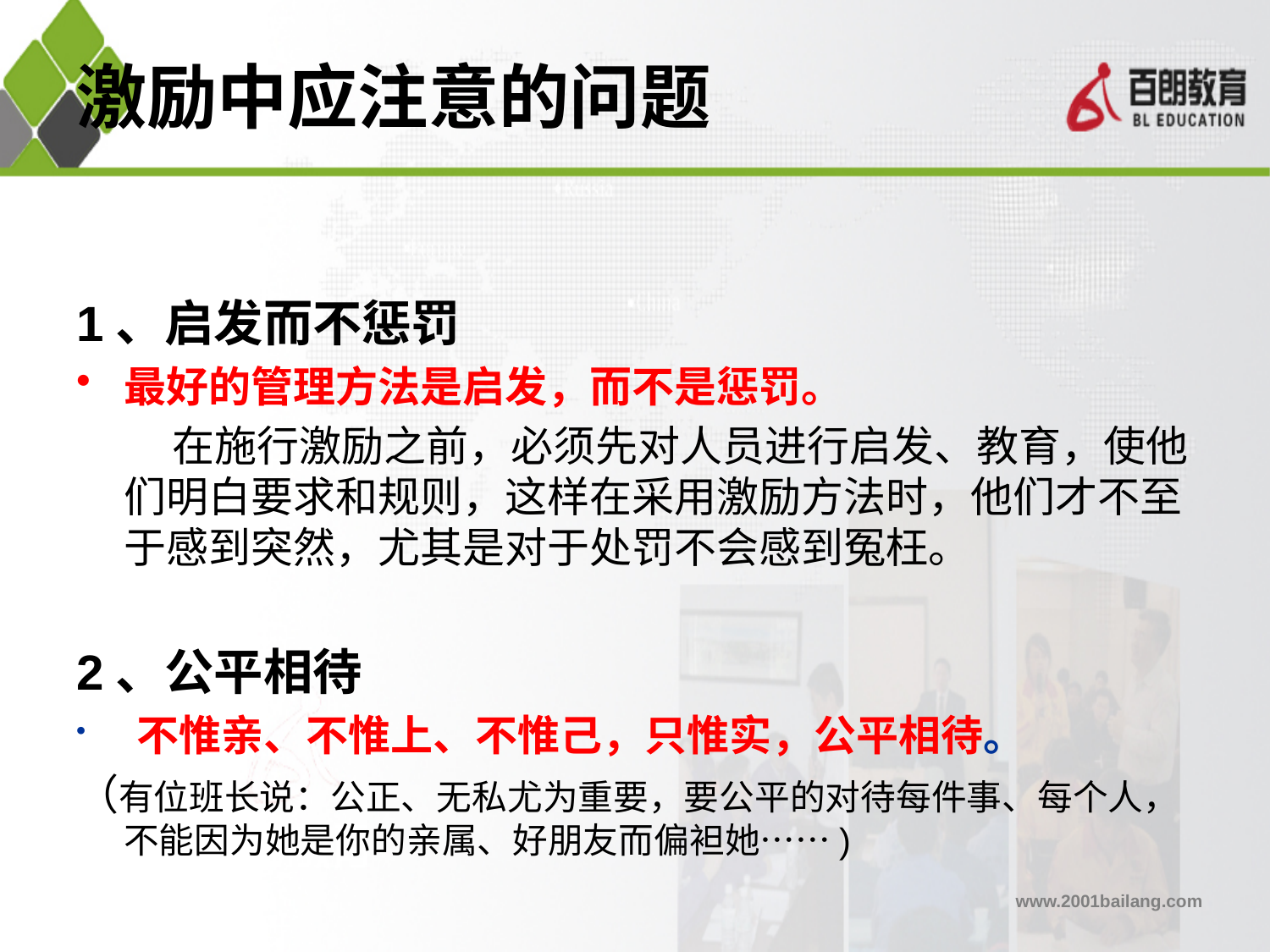

# 激励中应注意的问题
1、启发而不惩罚
最好的管理方法是启发，而不是惩罚。
         在施行激励之前，必须先对人员进行启发、教育，使他们明白要求和规则，这样在采用激励方法时，他们才不至于感到突然，尤其是对于处罚不会感到冤枉。

2、公平相待
 不惟亲、不惟上、不惟己，只惟实，公平相待。
（有位班长说：公正、无私尤为重要，要公平的对待每件事、每个人，不能因为她是你的亲属、好朋友而偏袒她……)